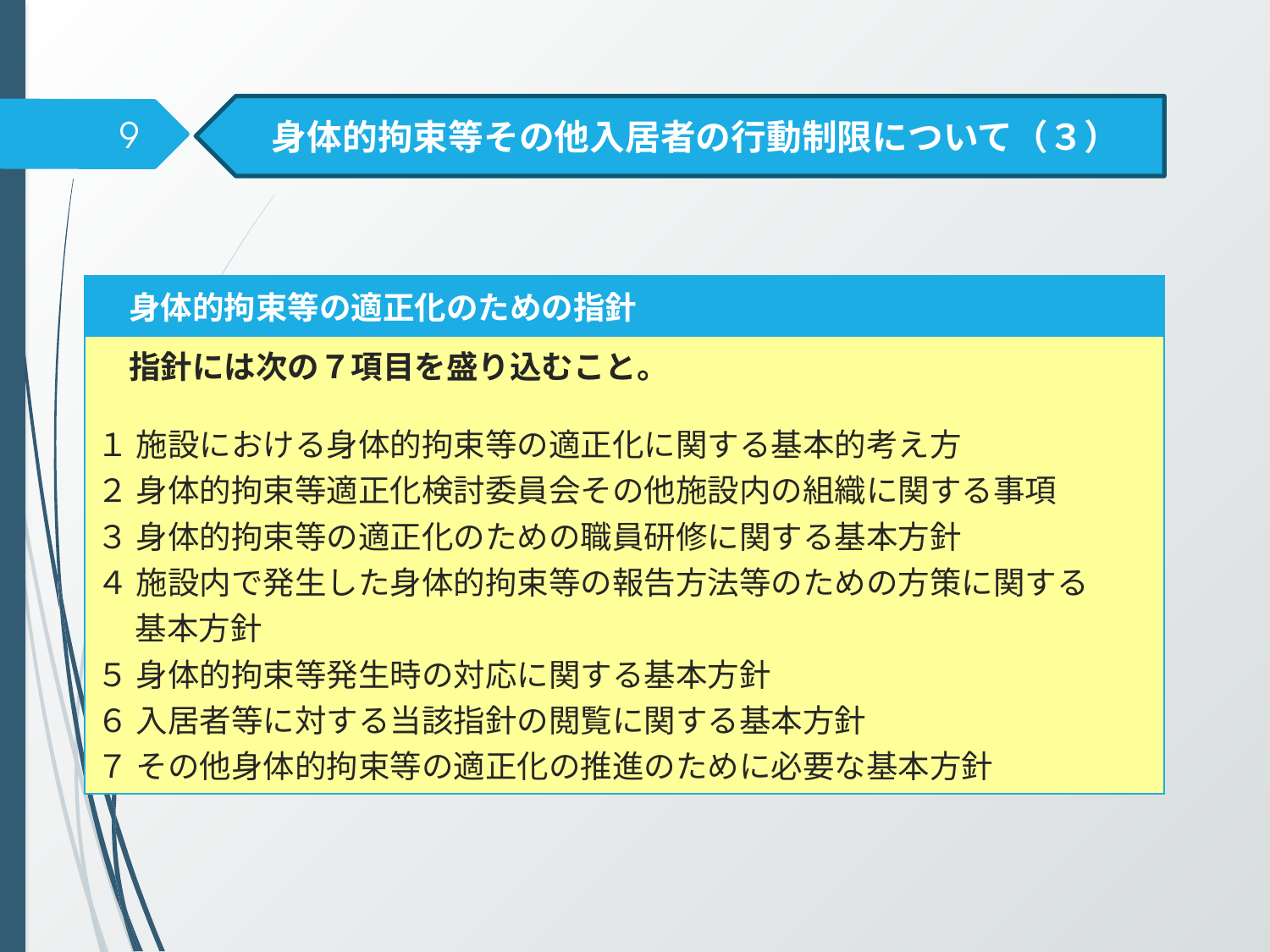

身体的拘束等その他入居者の行動制限について（３）
9
| 身体的拘束等の適正化のための指針 |
| --- |
| 指針には次の７項目を盛り込むこと。 １ 施設における身体的拘束等の適正化に関する基本的考え方 ２ 身体的拘束等適正化検討委員会その他施設内の組織に関する事項 ３ 身体的拘束等の適正化のための職員研修に関する基本方針 ４ 施設内で発生した身体的拘束等の報告方法等のための方策に関する 基本方針 ５ 身体的拘束等発生時の対応に関する基本方針 ６ 入居者等に対する当該指針の閲覧に関する基本方針 ７ その他身体的拘束等の適正化の推進のために必要な基本方針 |